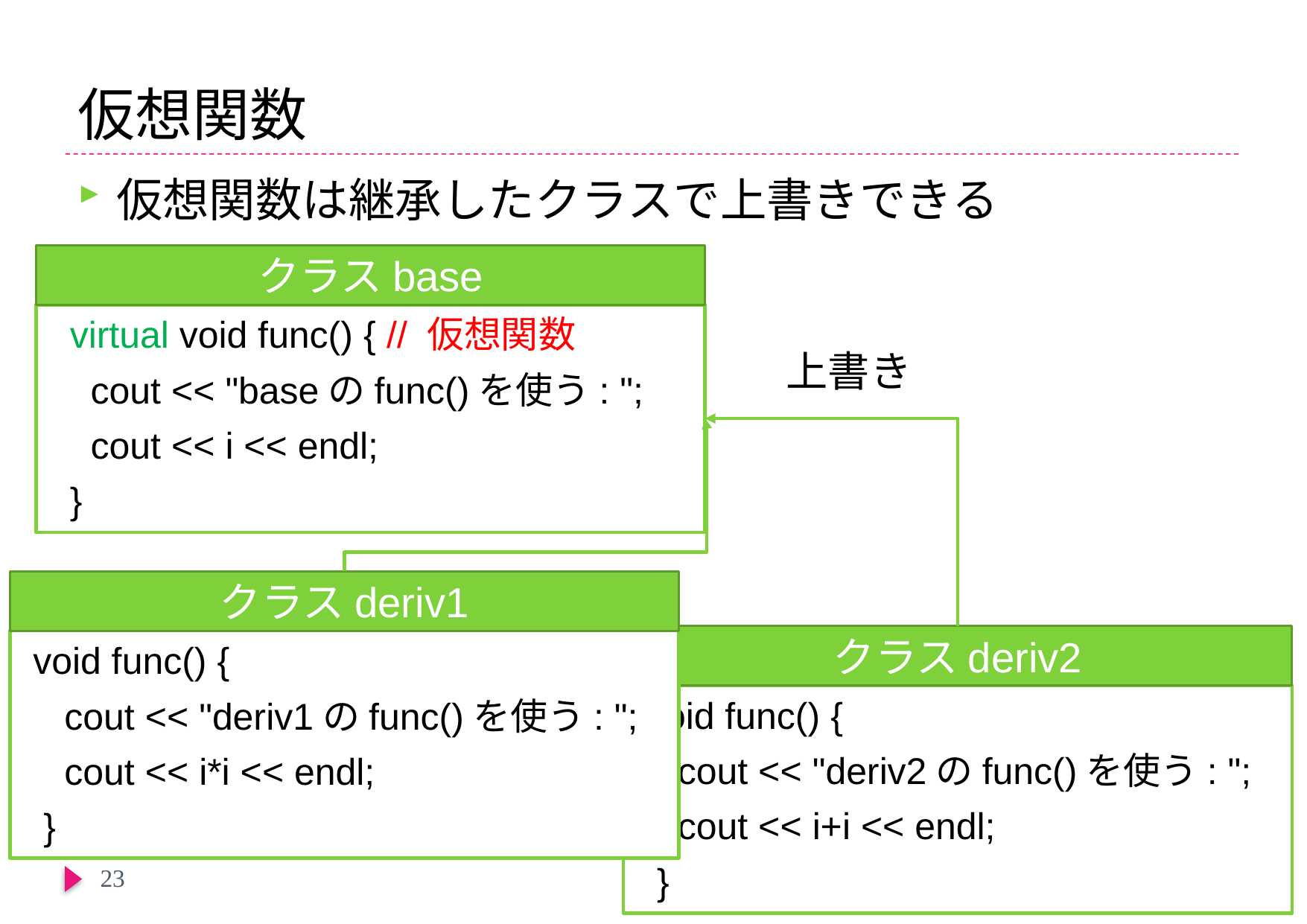

# 仮想関数
仮想関数は継承したクラスで上書きできる

クラスbase
  virtual void func() { // 仮想関数
    cout << "baseのfunc()を使う: ";
    cout << i << endl;
  }
上書き
クラスderiv1
クラスderiv2
 void func() {
    cout << "deriv1のfunc()を使う: ";
    cout << i*i << endl;
  }
 void func() {
    cout << "deriv2のfunc()を使う: ";
    cout << i+i << endl;
  }
23